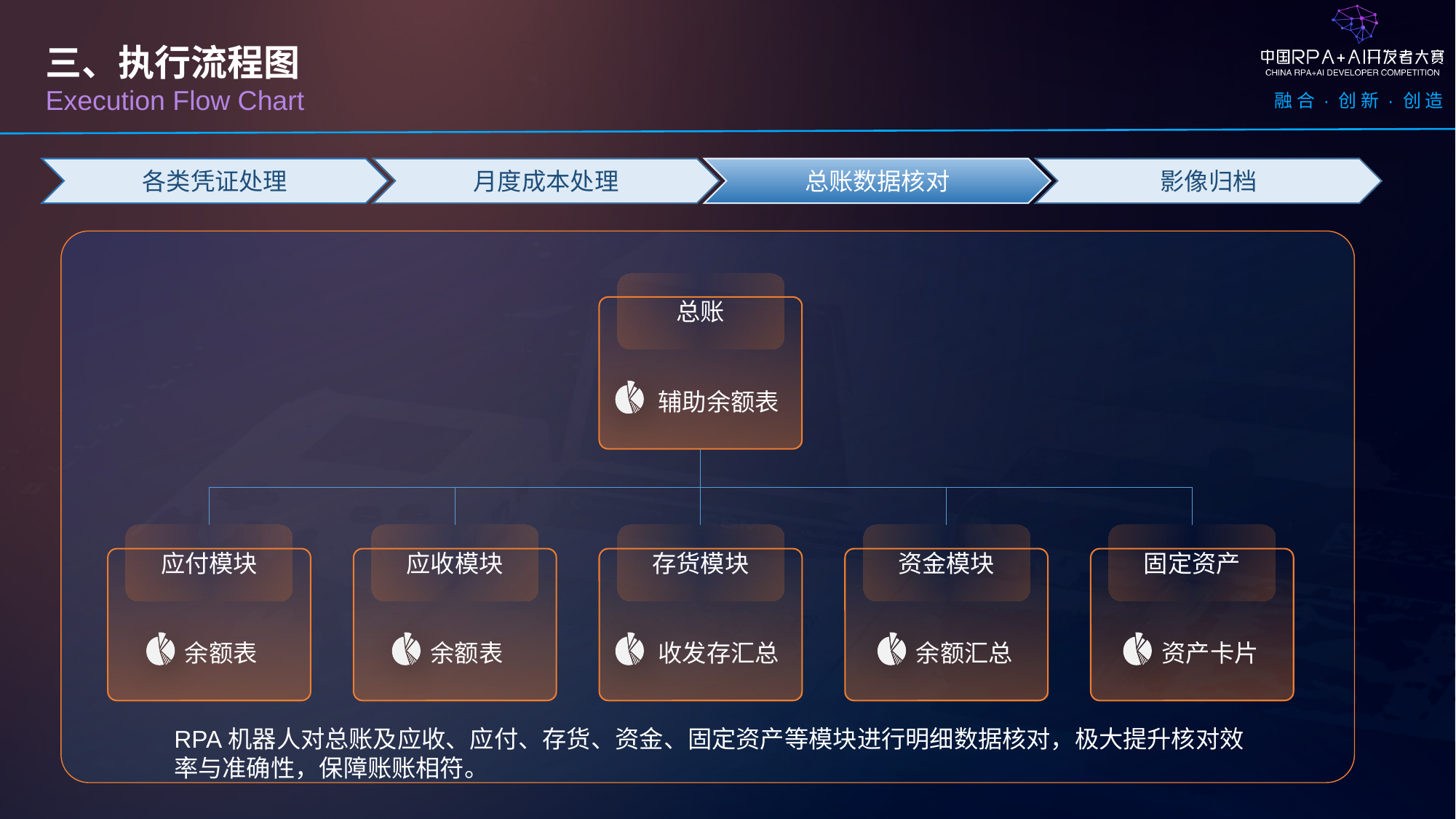

三、执行流程图
Execution Flow Chart
各类凭证处理
月度成本处理
总账数据核对
影像归档

总账

辅助余额表

应付模块

余额表

应收模块

余额表

存货模块

收发存汇总

资金模块

余额汇总

固定资产

资产卡片

RPA机器人对总账及应收、应付、存货、资金、固定资产等模块进行明细数据核对，极大提升核对效率与准确性，保障账账相符。